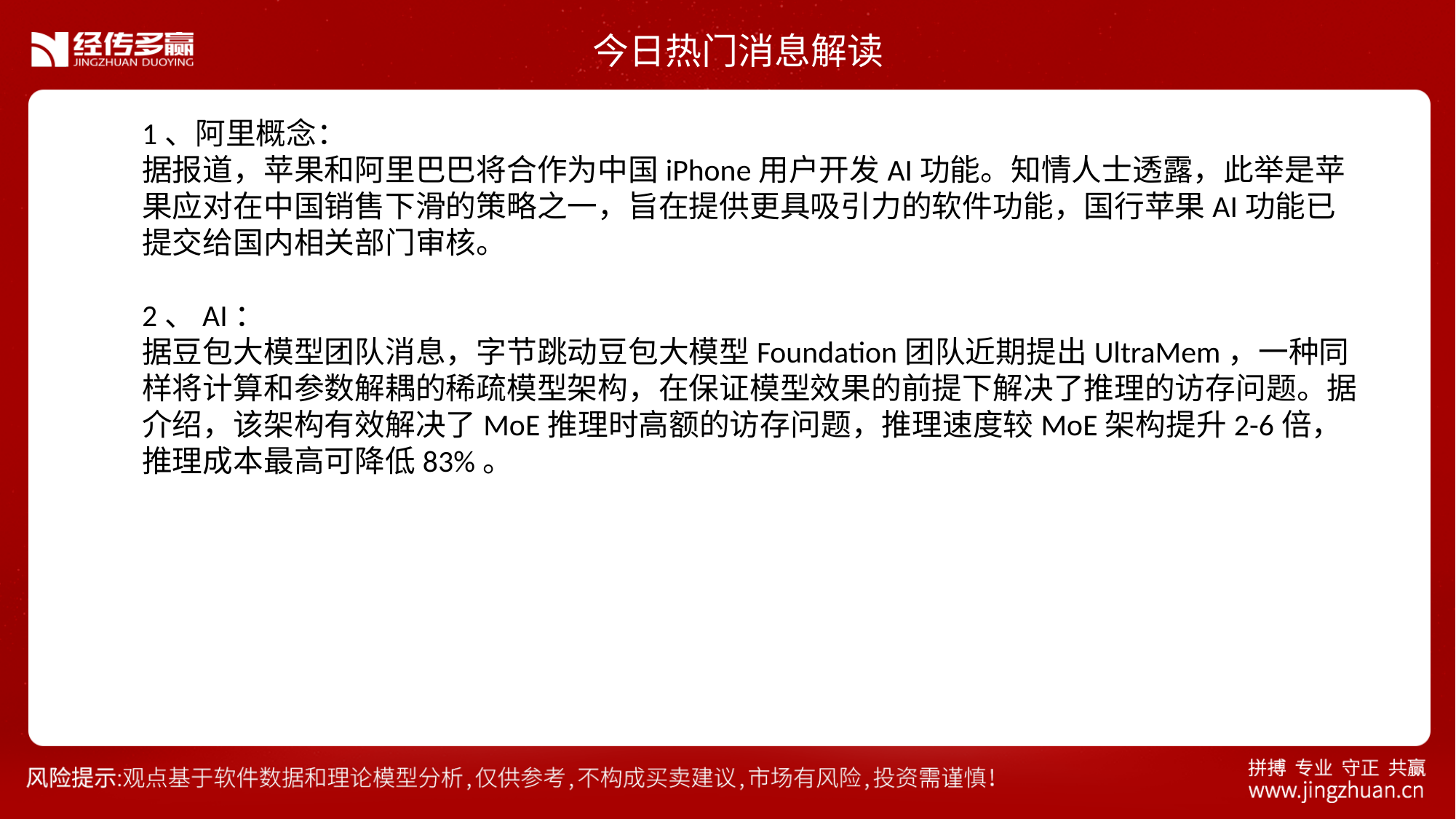

今日热门消息解读
1、阿里概念：
据报道，苹果和阿里巴巴将合作为中国iPhone用户开发AI功能。知情人士透露，此举是苹果应对在中国销售下滑的策略之一，旨在提供更具吸引力的软件功能，国行苹果AI功能已提交给国内相关部门审核。

2、AI：
据豆包大模型团队消息，字节跳动豆包大模型Foundation团队近期提出UltraMem，一种同样将计算和参数解耦的稀疏模型架构，在保证模型效果的前提下解决了推理的访存问题。据介绍，该架构有效解决了MoE推理时高额的访存问题，推理速度较MoE架构提升2-6倍，推理成本最高可降低83%。